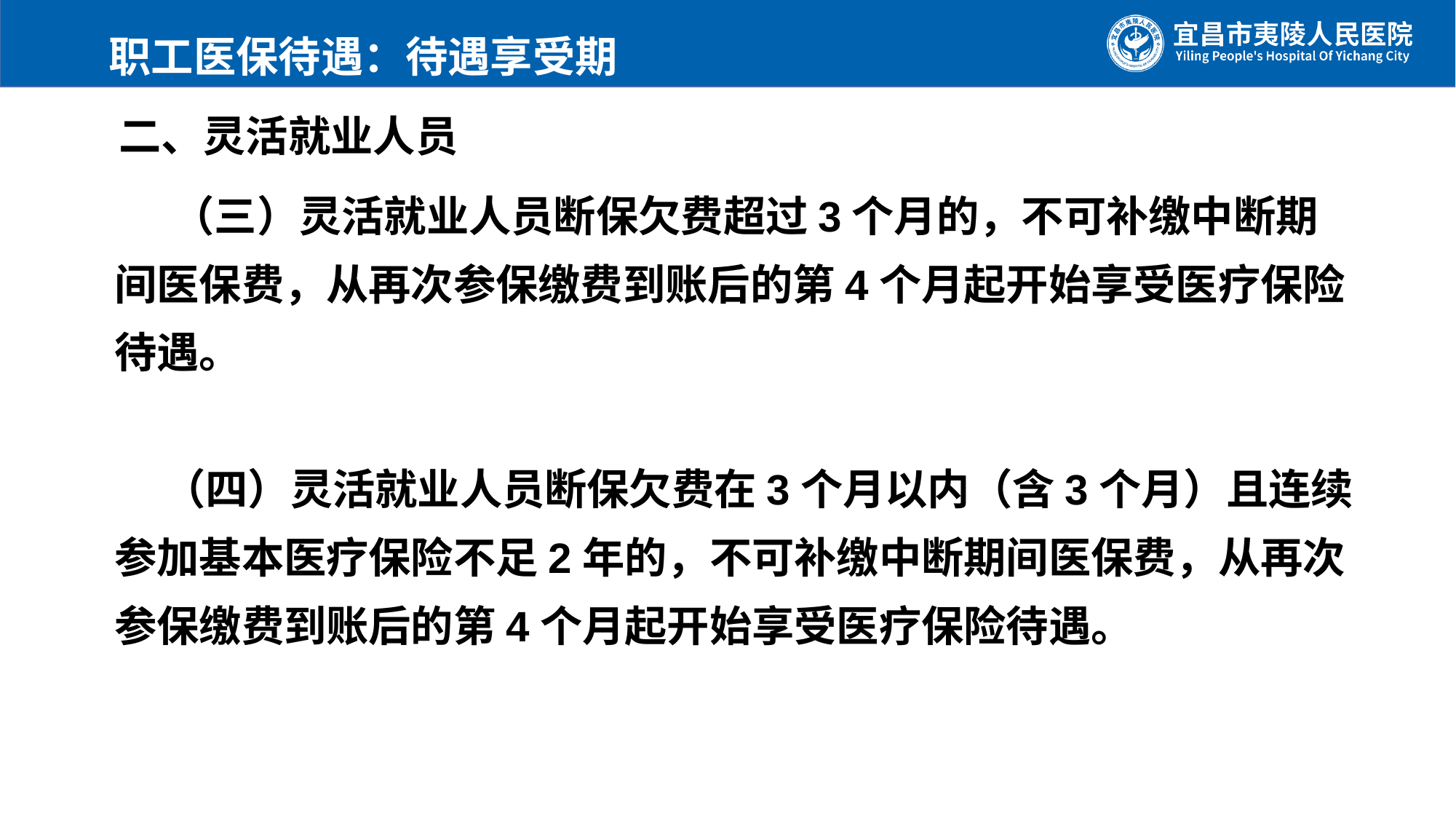

职工医保待遇：待遇享受期

二、灵活就业人员
     （三）灵活就业人员断保欠费超过3个月的，不可补缴中断期间医保费，从再次参保缴费到账后的第4个月起开始享受医疗保险待遇。

    （四）灵活就业人员断保欠费在3个月以内（含3个月）且连续参加基本医疗保险不足2年的，不可补缴中断期间医保费，从再次参保缴费到账后的第4个月起开始享受医疗保险待遇。